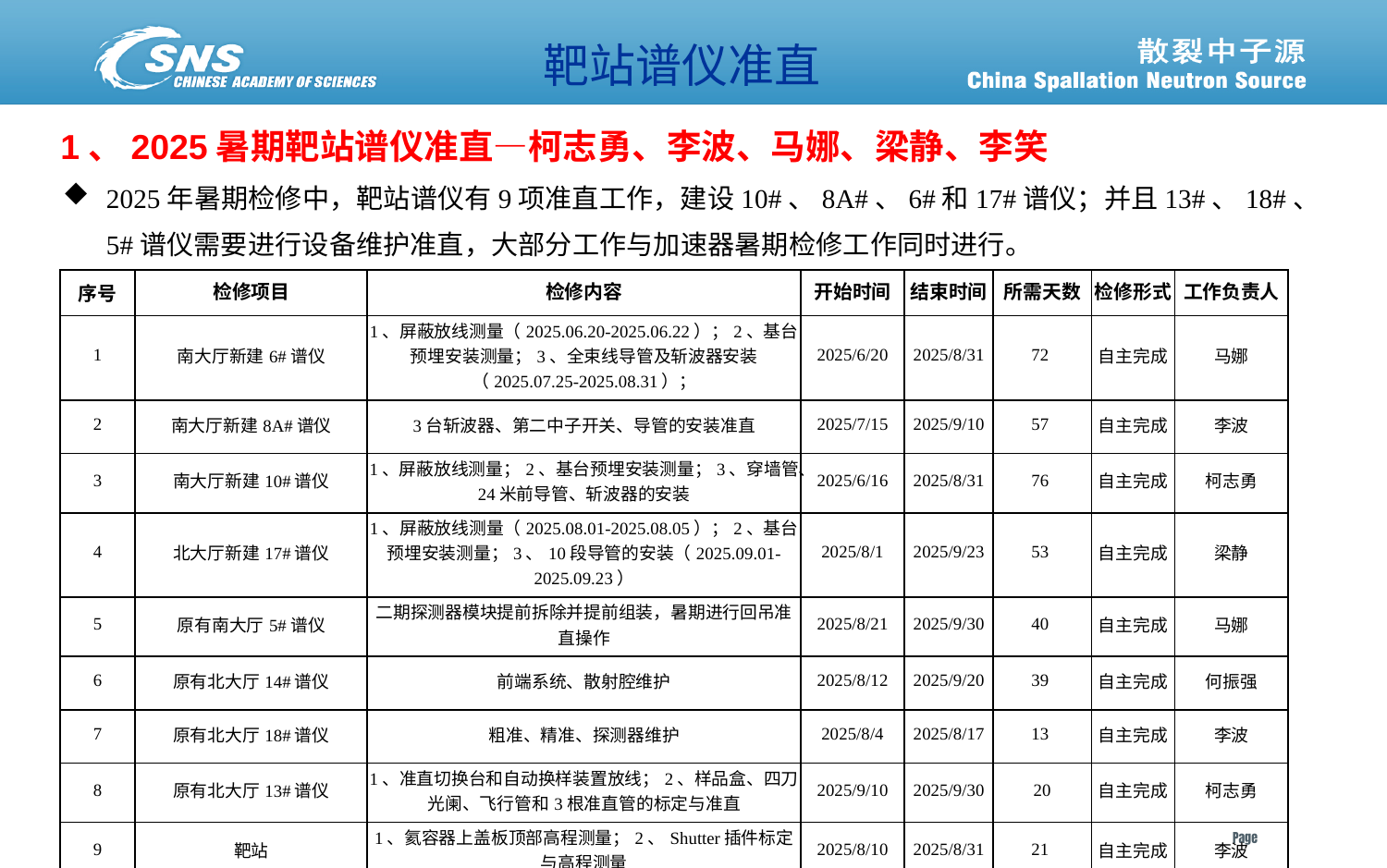

靶站谱仪准直
1、2025暑期靶站谱仪准直—柯志勇、李波、马娜、梁静、李笑
2025年暑期检修中，靶站谱仪有9项准直工作，建设10#、8A#、6#和17#谱仪；并且13#、18#、5#谱仪需要进行设备维护准直，大部分工作与加速器暑期检修工作同时进行。
| 序号 | 检修项目 | 检修内容 | 开始时间 | 结束时间 | 所需天数 | 检修形式 | 工作负责人 |
| --- | --- | --- | --- | --- | --- | --- | --- |
| 1 | 南大厅新建6#谱仪 | 1、屏蔽放线测量（2025.06.20-2025.06.22）；2、基台预埋安装测量；3、全束线导管及斩波器安装（2025.07.25-2025.08.31）； | 2025/6/20 | 2025/8/31 | 72 | 自主完成 | 马娜 |
| 2 | 南大厅新建8A#谱仪 | 3台斩波器、第二中子开关、导管的安装准直 | 2025/7/15 | 2025/9/10 | 57 | 自主完成 | 李波 |
| 3 | 南大厅新建10#谱仪 | 1、屏蔽放线测量；2、基台预埋安装测量；3、穿墙管、24米前导管、斩波器的安装 | 2025/6/16 | 2025/8/31 | 76 | 自主完成 | 柯志勇 |
| 4 | 北大厅新建17#谱仪 | 1、屏蔽放线测量（2025.08.01-2025.08.05）；2、基台预埋安装测量；3、10段导管的安装（2025.09.01-2025.09.23） | 2025/8/1 | 2025/9/23 | 53 | 自主完成 | 梁静 |
| 5 | 原有南大厅5#谱仪 | 二期探测器模块提前拆除并提前组装，暑期进行回吊准直操作 | 2025/8/21 | 2025/9/30 | 40 | 自主完成 | 马娜 |
| 6 | 原有北大厅14#谱仪 | 前端系统、散射腔维护 | 2025/8/12 | 2025/9/20 | 39 | 自主完成 | 何振强 |
| 7 | 原有北大厅18#谱仪 | 粗准、精准、探测器维护 | 2025/8/4 | 2025/8/17 | 13 | 自主完成 | 李波 |
| 8 | 原有北大厅13#谱仪 | 1、准直切换台和自动换样装置放线；2、样品盒、四刀光阑、飞行管和3根准直管的标定与准直 | 2025/9/10 | 2025/9/30 | 20 | 自主完成 | 柯志勇 |
| 9 | 靶站 | 1、氦容器上盖板顶部高程测量；2、Shutter插件标定与高程测量 | 2025/8/10 | 2025/8/31 | 21 | 自主完成 | 李波 |
20